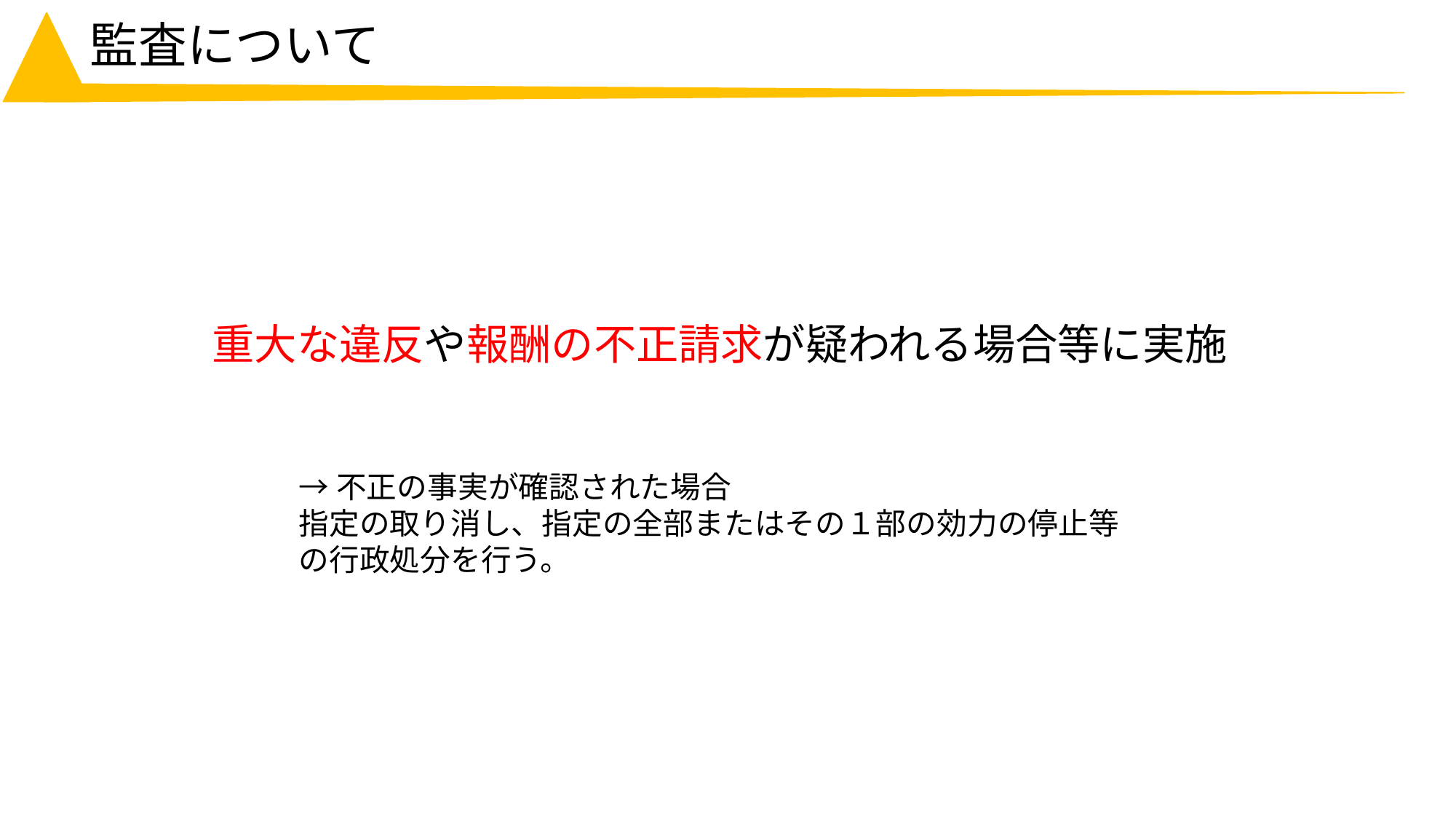

# 監査について
重大な違反や報酬の不正請求が疑われる場合等に実施
→不正の事実が確認された場合
指定の取り消し、指定の全部またはその１部の効力の停止等の行政処分を行う。